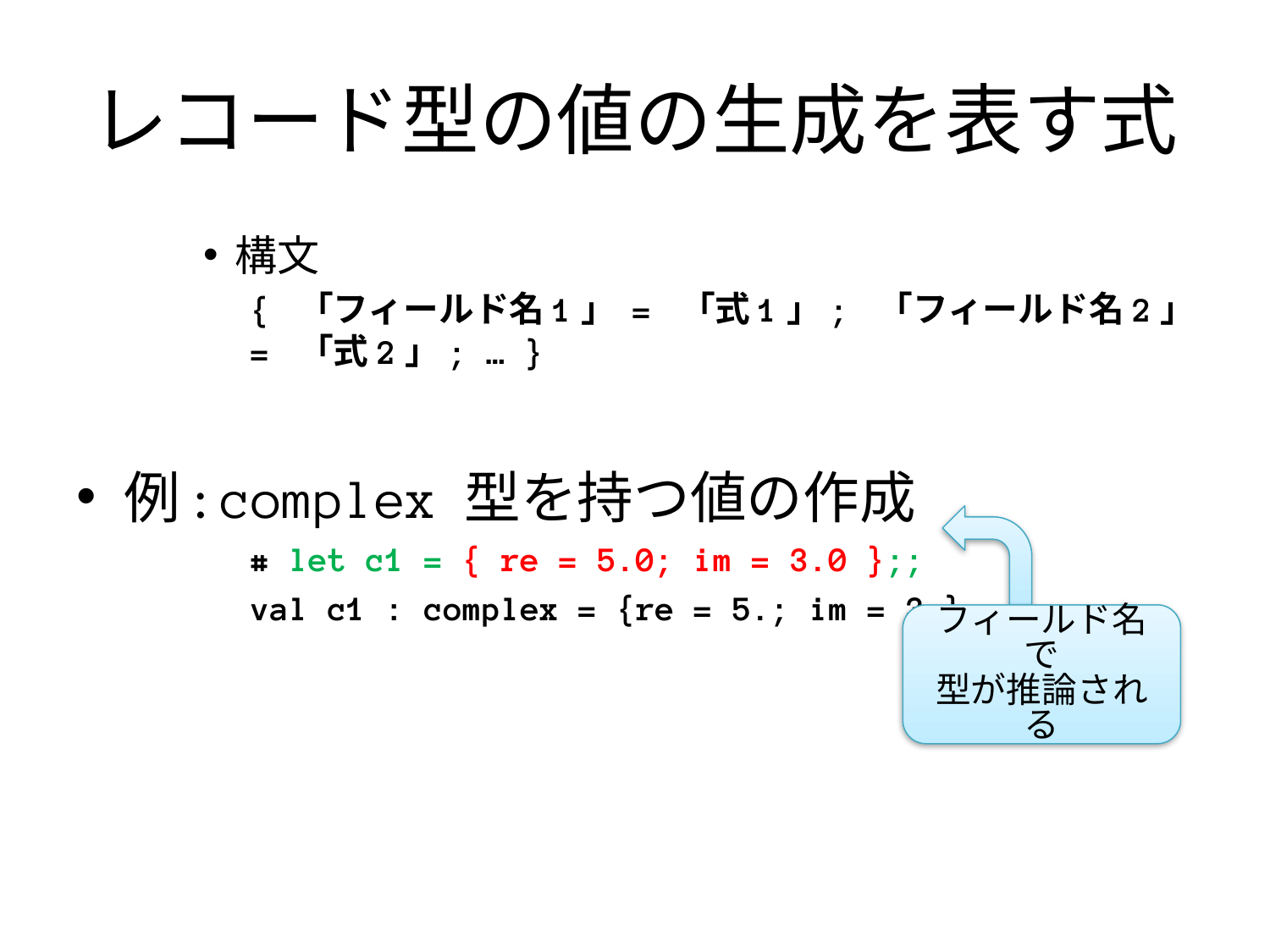

# レコード型の値の生成を表す式
構文
{ 「フィールド名1」 = 「式1」; 「フィールド名2」 = 「式2」; … }

例: complex 型を持つ値の作成
# let c1 = { re = 5.0; im = 3.0 };;
val c1 : complex = {re = 5.; im = 3.}

フィールド名で
型が推論される